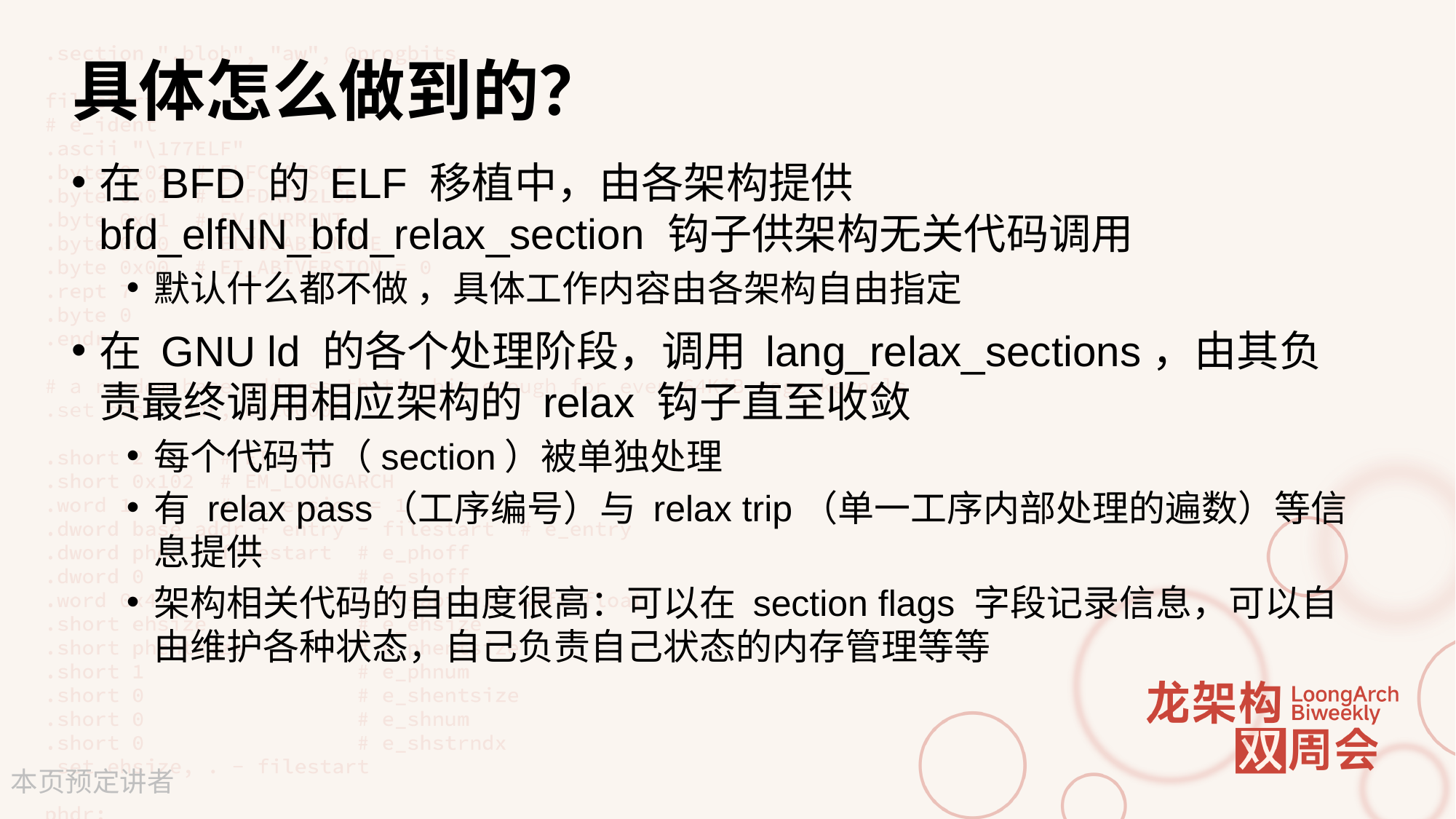

# 具体怎么做到的？
在 BFD 的 ELF 移植中，由各架构提供 bfd_elfNN_bfd_relax_section 钩子供架构无关代码调用
默认什么都不做 ，具体工作内容由各架构自由指定
在 GNU ld 的各个处理阶段，调用 lang_relax_sections，由其负责最终调用相应架构的 relax 钩子直至收敛
每个代码节（section）被单独处理
有 relax pass（工序编号）与 relax trip（单一工序内部处理的遍数）等信息提供
架构相关代码的自由度很高：可以在 section flags 字段记录信息，可以自由维护各种状态，自己负责自己状态的内存管理等等